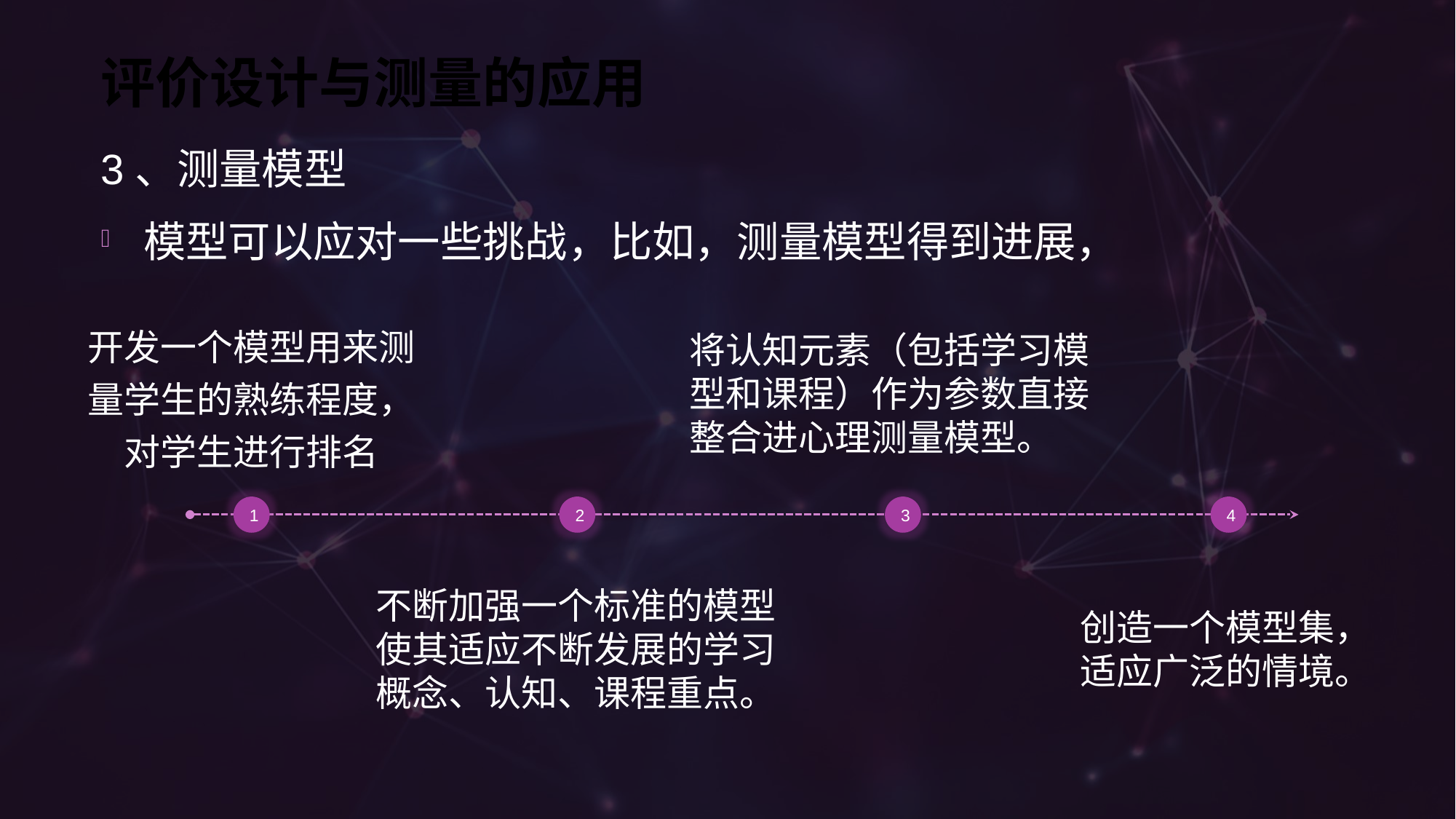

# 评价设计与测量的应用
3、测量模型
模型可以应对一些挑战，比如，测量模型得到进展，
将认知元素（包括学习模型和课程）作为参数直接整合进心理测量模型。
开发一个模型用来测量学生的熟练程度，对学生进行排名
1
2
3
4
不断加强一个标准的模型使其适应不断发展的学习概念、认知、课程重点。
创造一个模型集，适应广泛的情境。